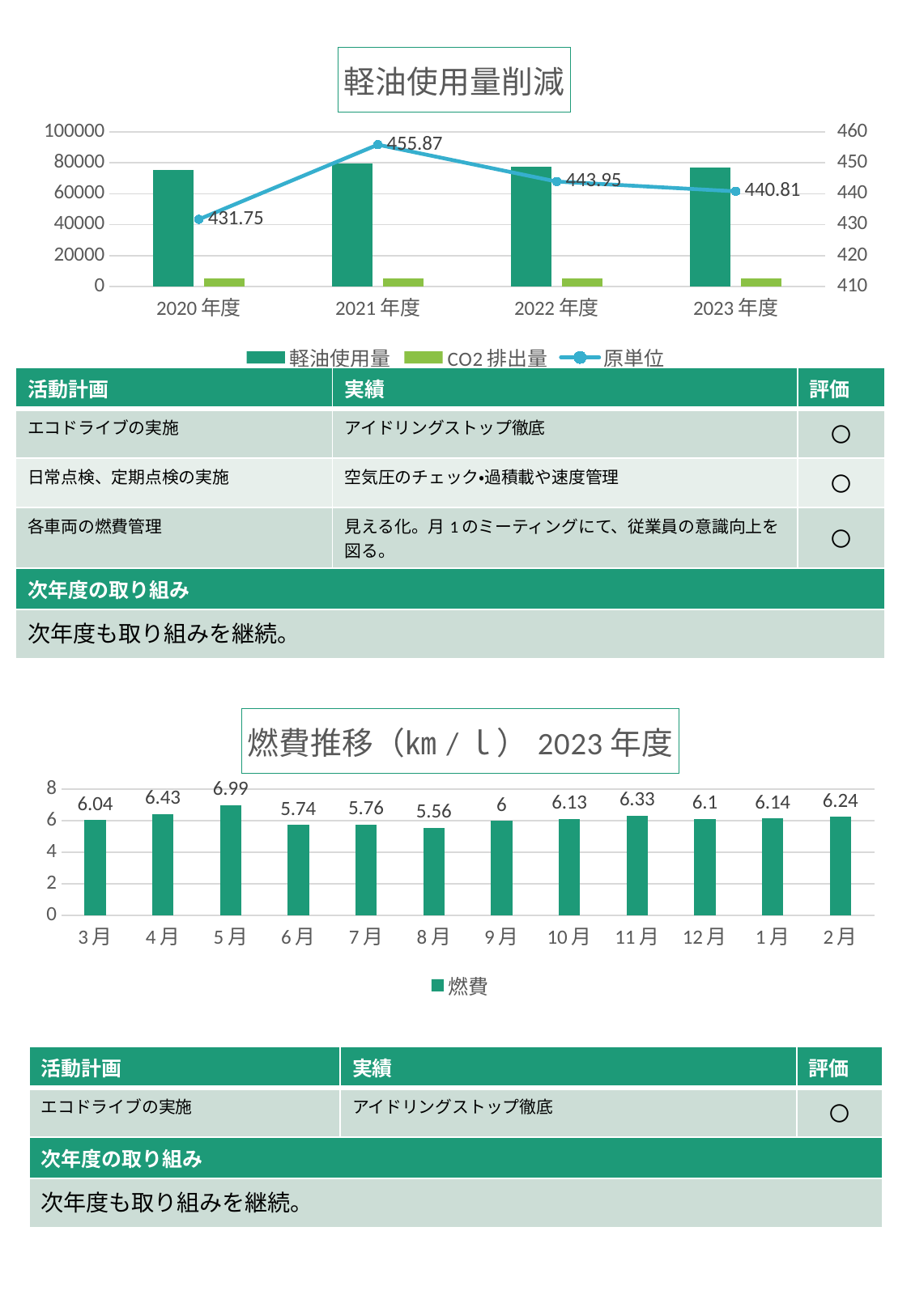

### Chart: 軽油使用量削減

| Category | 軽油使用量 | CO2排出量 | 原単位 |
|---|---|---|---|
| 2020年度 | 75557.0 | 5191.0 | 431.75 |
| 2021年度 | 79777.0 | 5481.0 | 455.87 |
| 2022年度 | 77692.0 | 5337.0 | 443.95 |
| 2023年度 | 77141.0 | 5300.0 | 440.81 |
| 活動計画 | 実績 | 評価 |
| --- | --- | --- |
| エコドライブの実施 | アイドリングストップ徹底 | 〇 |
| 日常点検、定期点検の実施 | 空気圧のチェック・過積載や速度管理 | 〇 |
| 各車両の燃費管理 | 見える化。月1のミーティングにて、従業員の意識向上を図る。 | 〇 |
| 次年度の取り組み |  |  |
| 次年度も取り組みを継続。 |  |  |

### Chart: 燃費推移（㎞/ｌ）2023年度

| Category | 燃費 |
|---|---|
| 3月 | 6.04 |
| 4月 | 6.43 |
| 5月 | 6.99 |
| 6月 | 5.74 |
| 7月 | 5.76 |
| 8月 | 5.56 |
| 9月 | 6.0 |
| 10月 | 6.13 |
| 11月 | 6.33 |
| 12月 | 6.1 |
| 1月 | 6.14 |
| 2月 | 6.24 |
| 活動計画 | 実績 | 評価 |
| --- | --- | --- |
| エコドライブの実施 | アイドリングストップ徹底 | 〇 |
| 次年度の取り組み |  |  |
| 次年度も取り組みを継続。 |  |  |
12